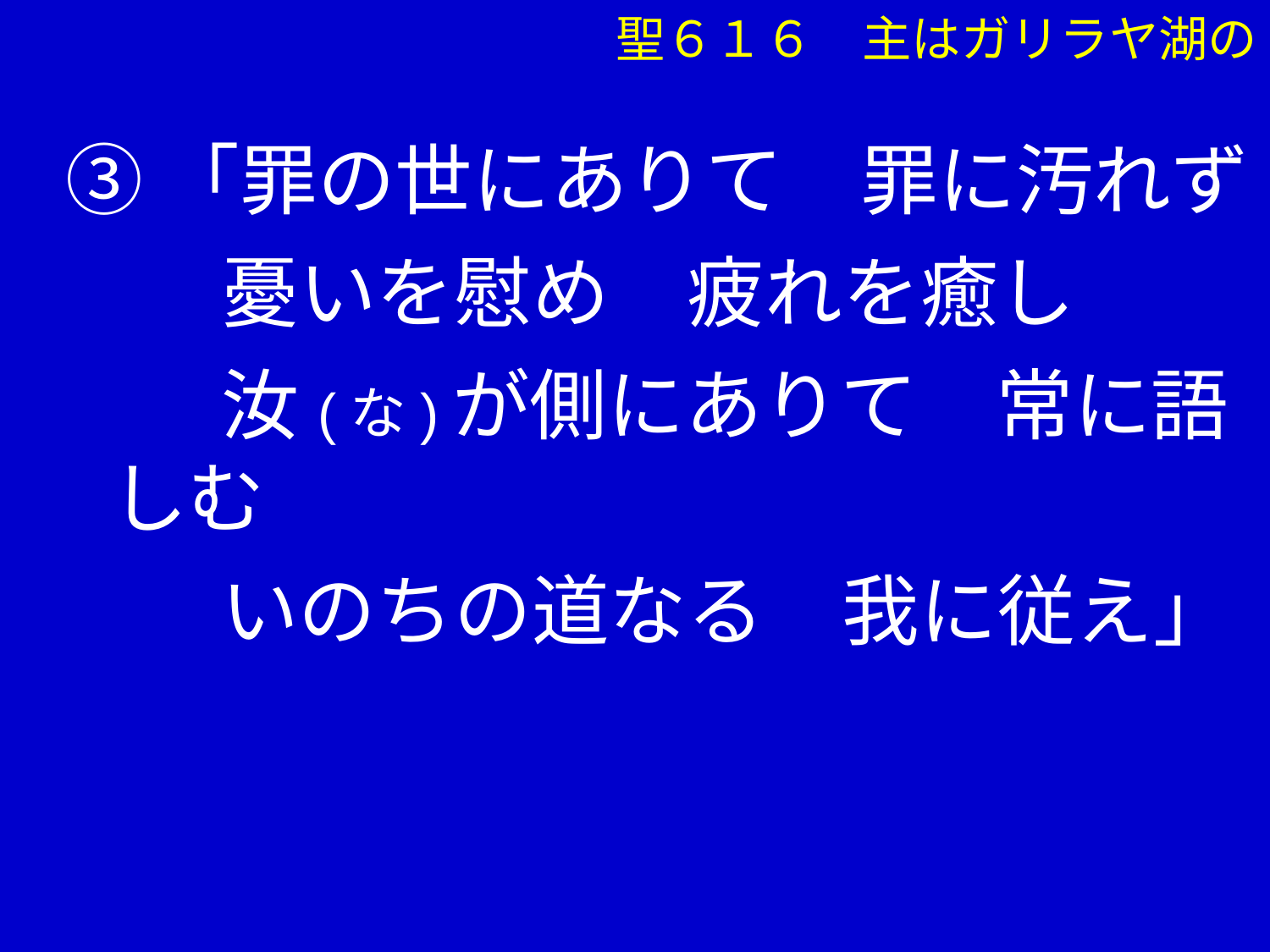

聖６１６　主はガリラヤ湖の
③「罪の世にありて　罪に汚れず
　　憂いを慰め　疲れを癒し
　　汝(な)が側にありて　常に語しむ
　　いのちの道なる　我に従え」